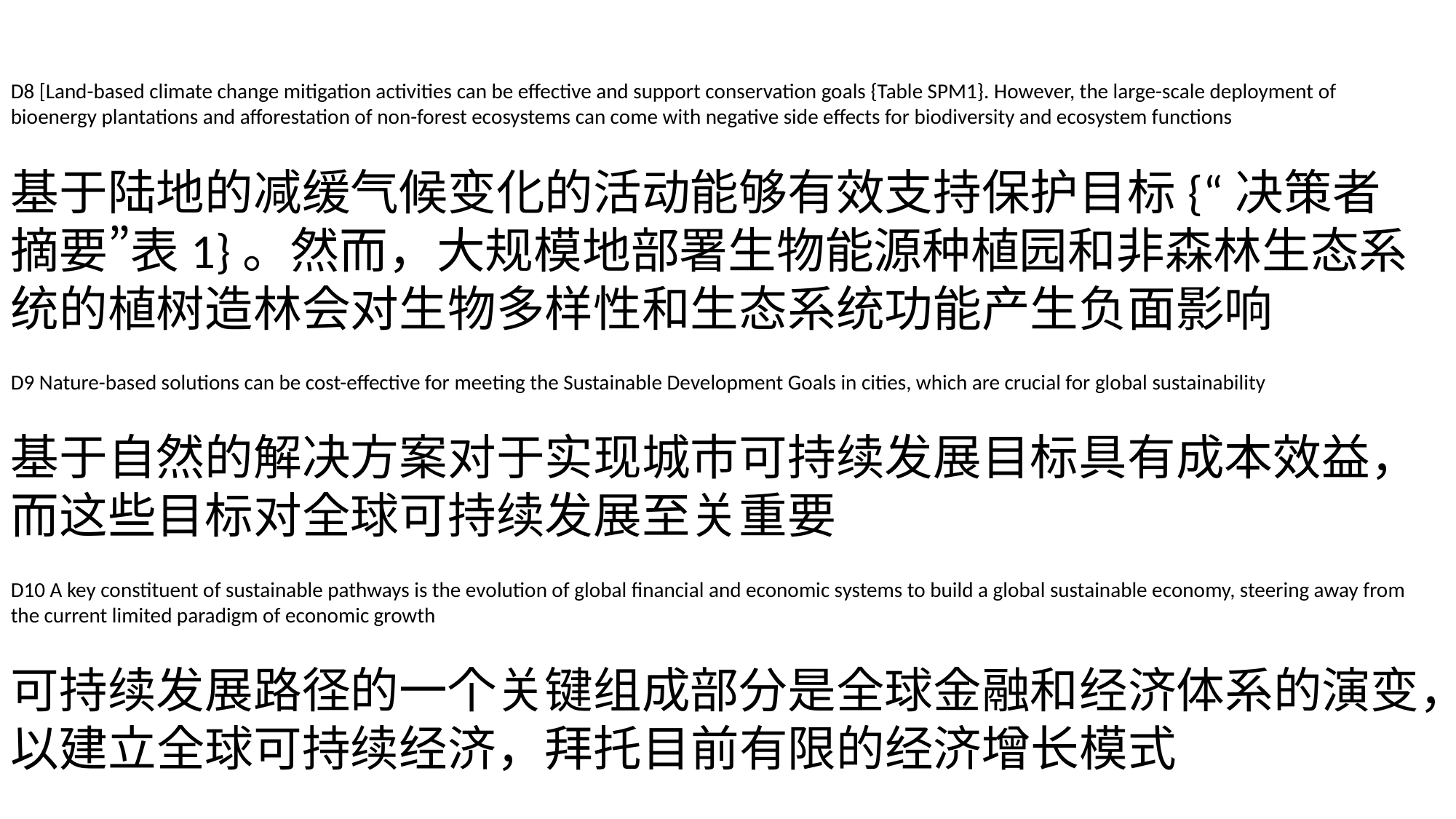

D8 [Land-based climate change mitigation activities can be effective and support conservation goals {Table SPM1}. However, the large-scale deployment of bioenergy plantations and afforestation of non-forest ecosystems can come with negative side effects for biodiversity and ecosystem functions

基于陆地的减缓气候变化的活动能够有效支持保护目标{“决策者摘要”表1}。然而，大规模地部署生物能源种植园和非森林生态系统的植树造林会对生物多样性和生态系统功能产生负面影响

D9 Nature-based solutions can be cost-effective for meeting the Sustainable Development Goals in cities, which are crucial for global sustainability

基于自然的解决方案对于实现城市可持续发展目标具有成本效益，而这些目标对全球可持续发展至关重要

D10 A key constituent of sustainable pathways is the evolution of global financial and economic systems to build a global sustainable economy, steering away from the current limited paradigm of economic growth

可持续发展路径的一个关键组成部分是全球金融和经济体系的演变，以建立全球可持续经济，拜托目前有限的经济增长模式